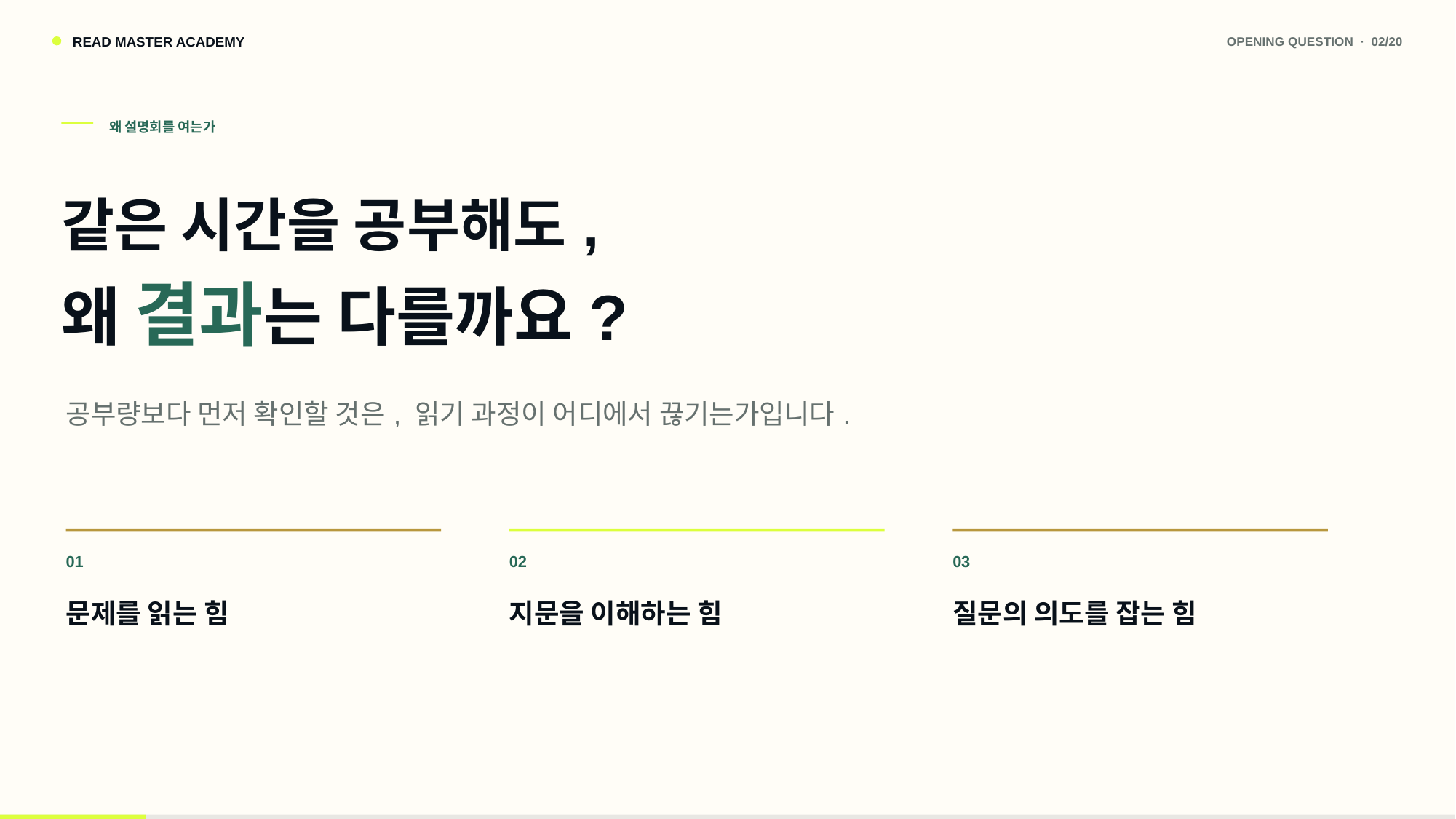

READ MASTER ACADEMY
OPENING QUESTION  ·  02/20

왜 설명회를 여는가

같은 시간을 공부해도,
왜 결과는 다를까요?
공부량보다 먼저 확인할 것은, 읽기 과정이 어디에서 끊기는가입니다.

01
02
03
문제를 읽는 힘
지문을 이해하는 힘
질문의 의도를 잡는 힘